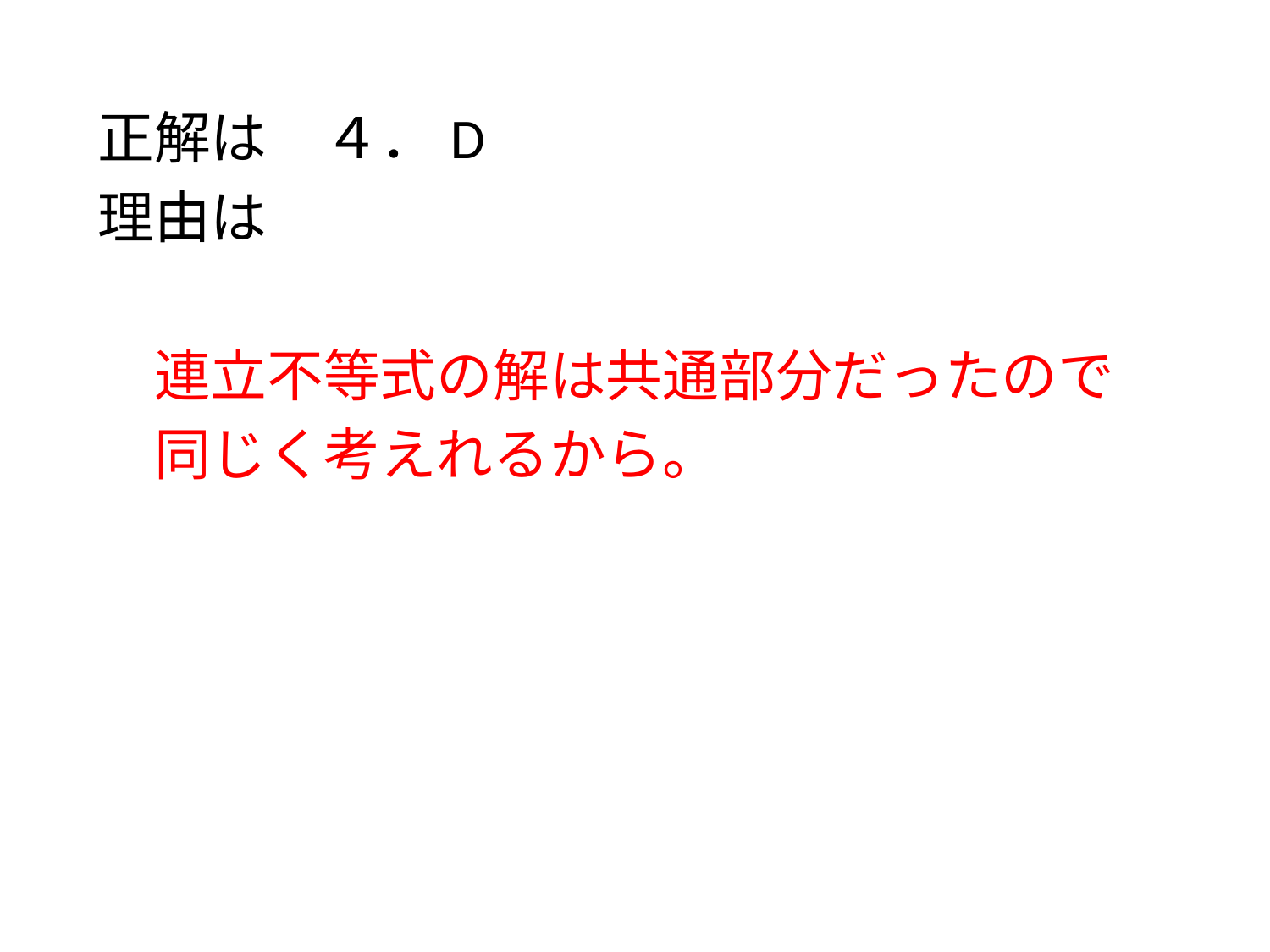

正解は　４．D
理由は

　連立不等式の解は共通部分だったので
　同じく考えれるから。